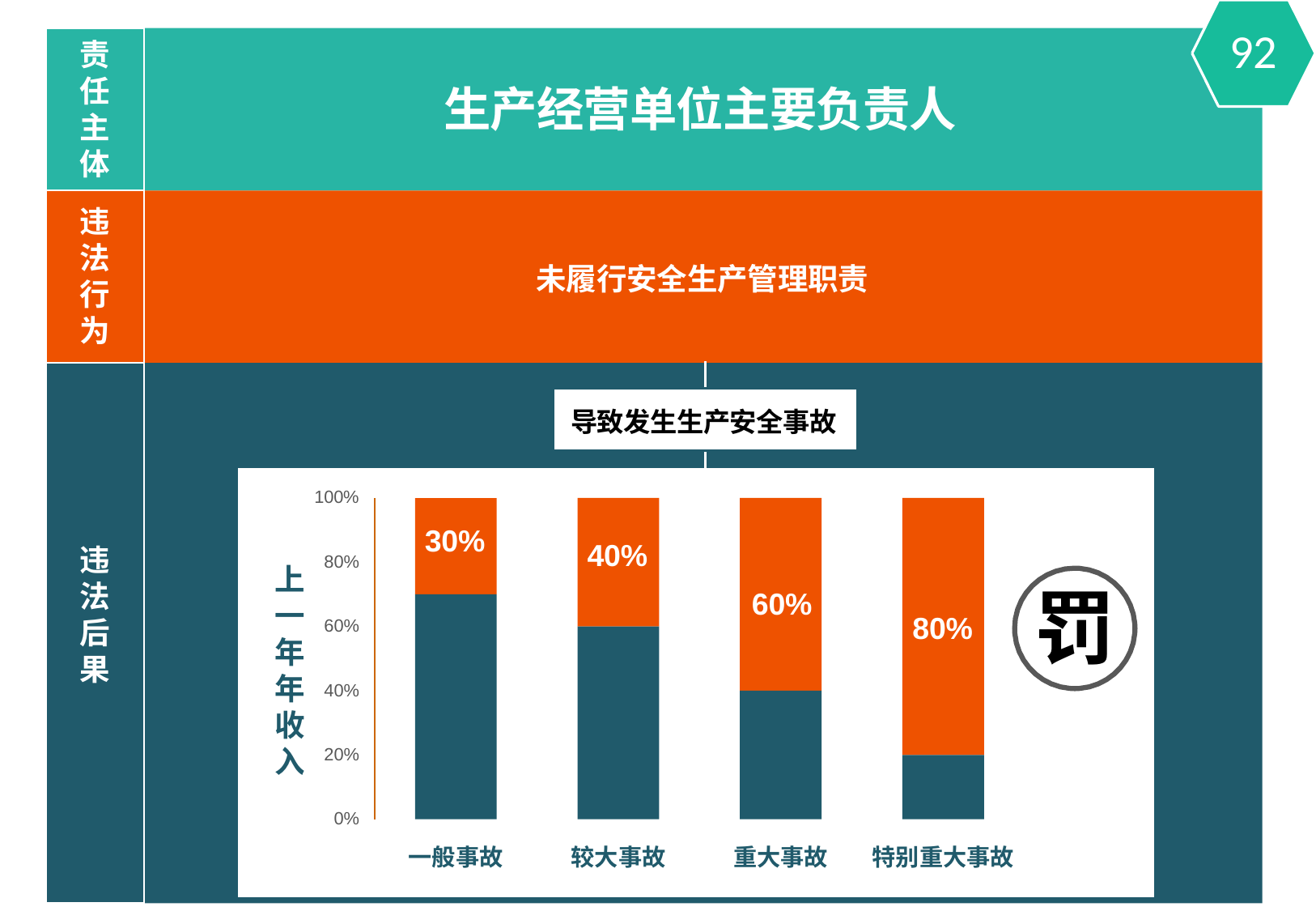

92

责 任 主 体
生产经营单位主要负责人

违 法 行 为
未履行安全生产管理职责

导致发生生产安全事故

100%

30%
40%
违 法 后 果
80%
上 一 年 年 收 入

罚
60%

80%
60%

40%

20%

0%
一般事故
较大事故
重大事故
特别重大事故